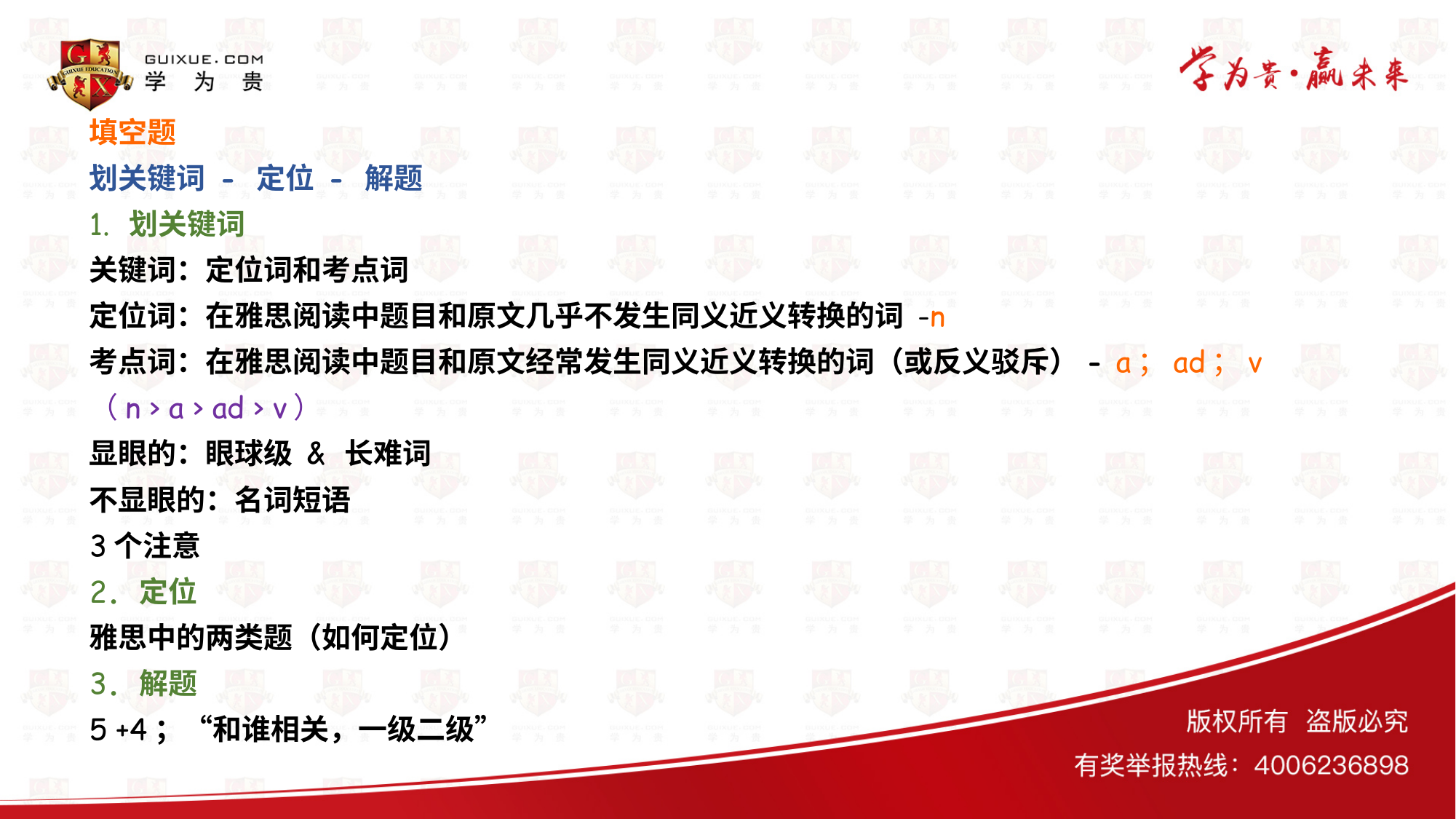

# 填空题
划关键词 - 定位 - 解题
1. 划关键词
关键词：定位词和考点词
定位词：在雅思阅读中题目和原文几乎不发生同义近义转换的词 -n
考点词：在雅思阅读中题目和原文经常发生同义近义转换的词（或反义驳斥）- a；ad；v
（n > a > ad > v）
显眼的：眼球级 & 长难词
不显眼的：名词短语
3个注意
2. 定位
雅思中的两类题（如何定位）
3. 解题
5 +4；“和谁相关，一级二级”